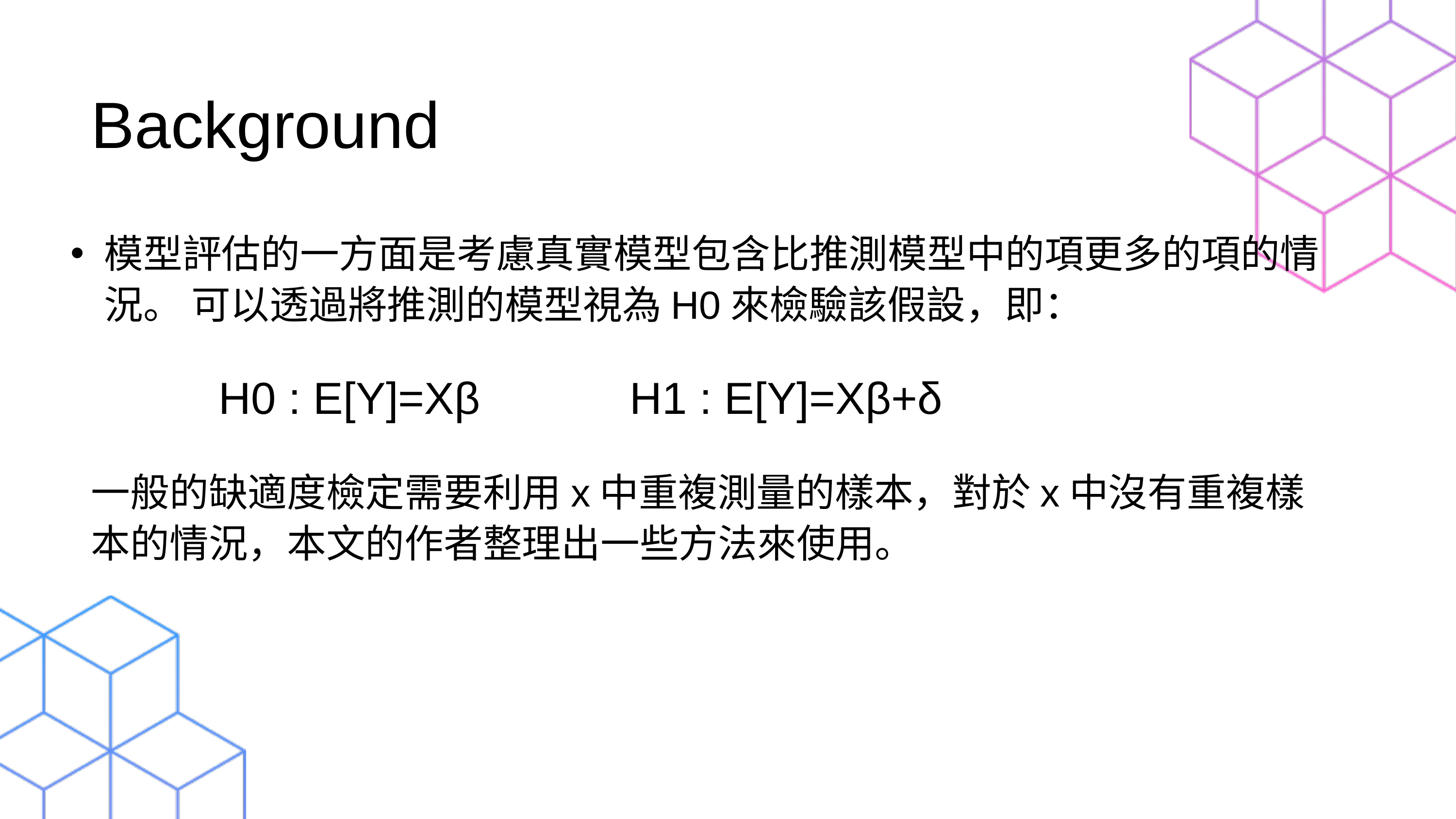

Background
模型評估的一方面是考慮真實模型包含比推測模型中的項更多的項的情況。 可以透過將推測的模型視為H0來檢驗該假設，即：

H0 : E[Y]=Xβ            H1 : E[Y]=Xβ+δ
一般的缺適度檢定需要利用x中重複測量的樣本，對於x中沒有重複樣本的情況，本文的作者整理出一些方法來使用。